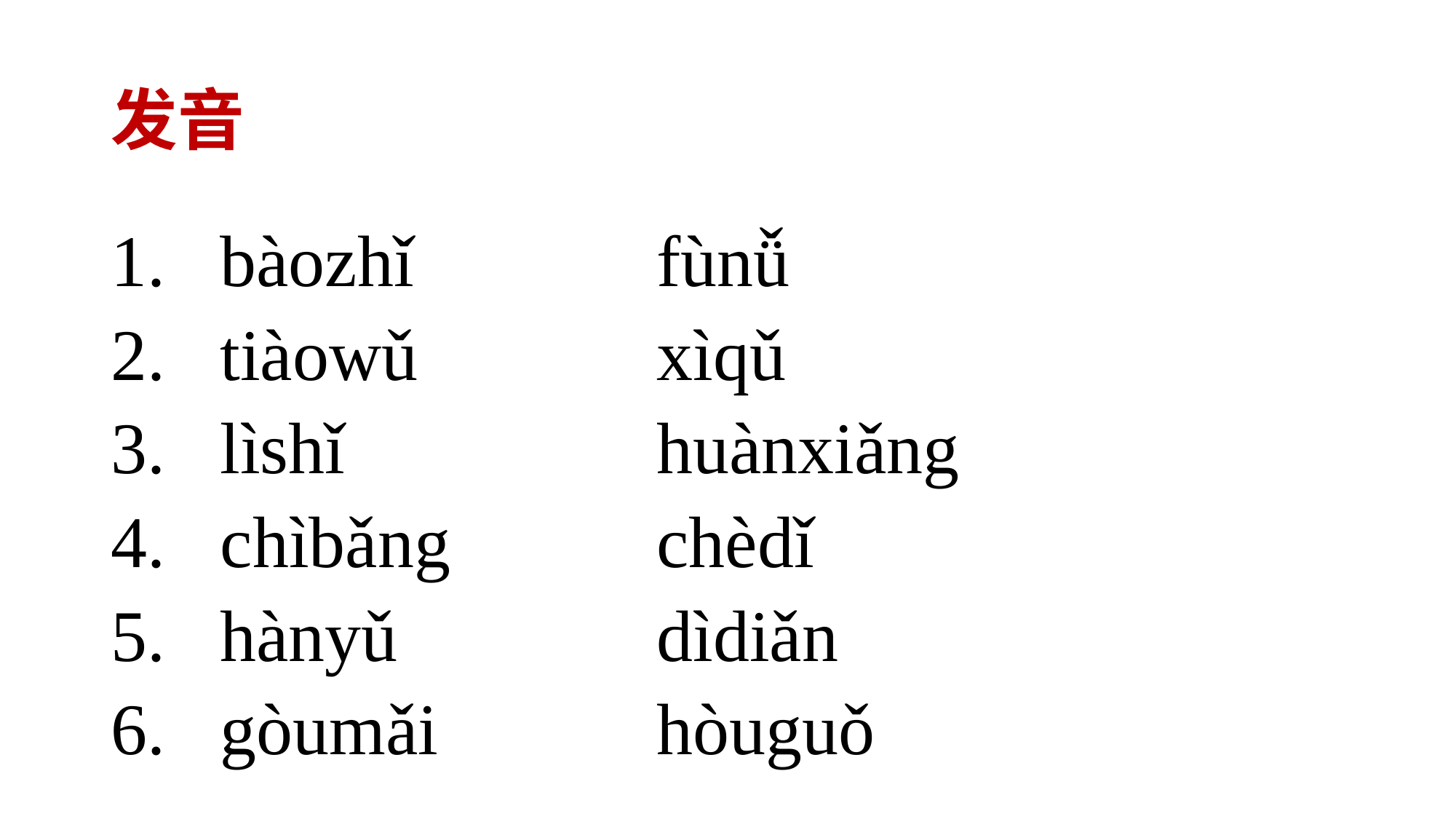

# 发音
bàozhǐ			fùnǚ
tiàowǔ			xìqǔ
lìshǐ			huànxiǎng
chìbǎng		chèdǐ
hànyǔ			dìdiǎn
gòumǎi		hòuguǒ